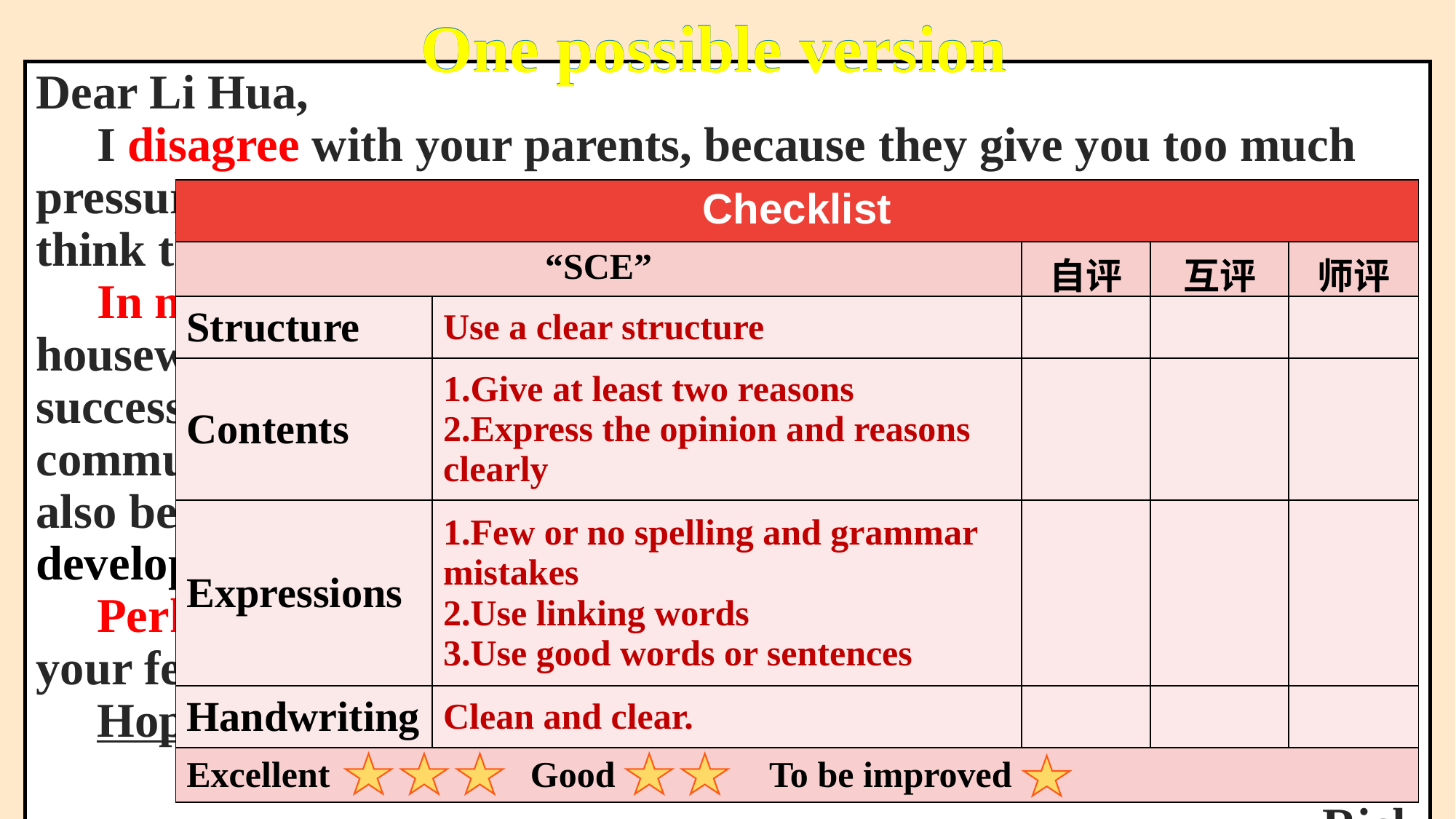

One possible version
One possible version
Dear Li Hua,
     I disagree with your parents, because they give you too much pressure. Although they want to help you become excellent, I don't think they are using a proper way.
     In my opinion, it would be better if children could do the housework every day. Because they can get some life skills. A successful person should have many different abilities like communicating with others and solving problems by himself. I also believe too much pressure is not good for teenagers’ development.
     Perhaps you should talk with your parents. If you tell them your feelings, they will understand you.
     Hope things work out.
Yours,
Rick
| Checklist |  |  |  |  |
| --- | --- | --- | --- | --- |
| “SCE” |  | 自评 | 互评 | 师评 |
| Structure | Use a clear structure |  |  |  |
| Contents | 1.Give at least two reasons 2.Express the opinion and reasons clearly |  |  |  |
| Expressions | 1.Few or no spelling and grammar mistakes 2.Use linking words 3.Use good words or sentences |  |  |  |
| Handwriting | Clean and clear. |  |  |  |
| Excellent Good To be improved |  |  |  |  |